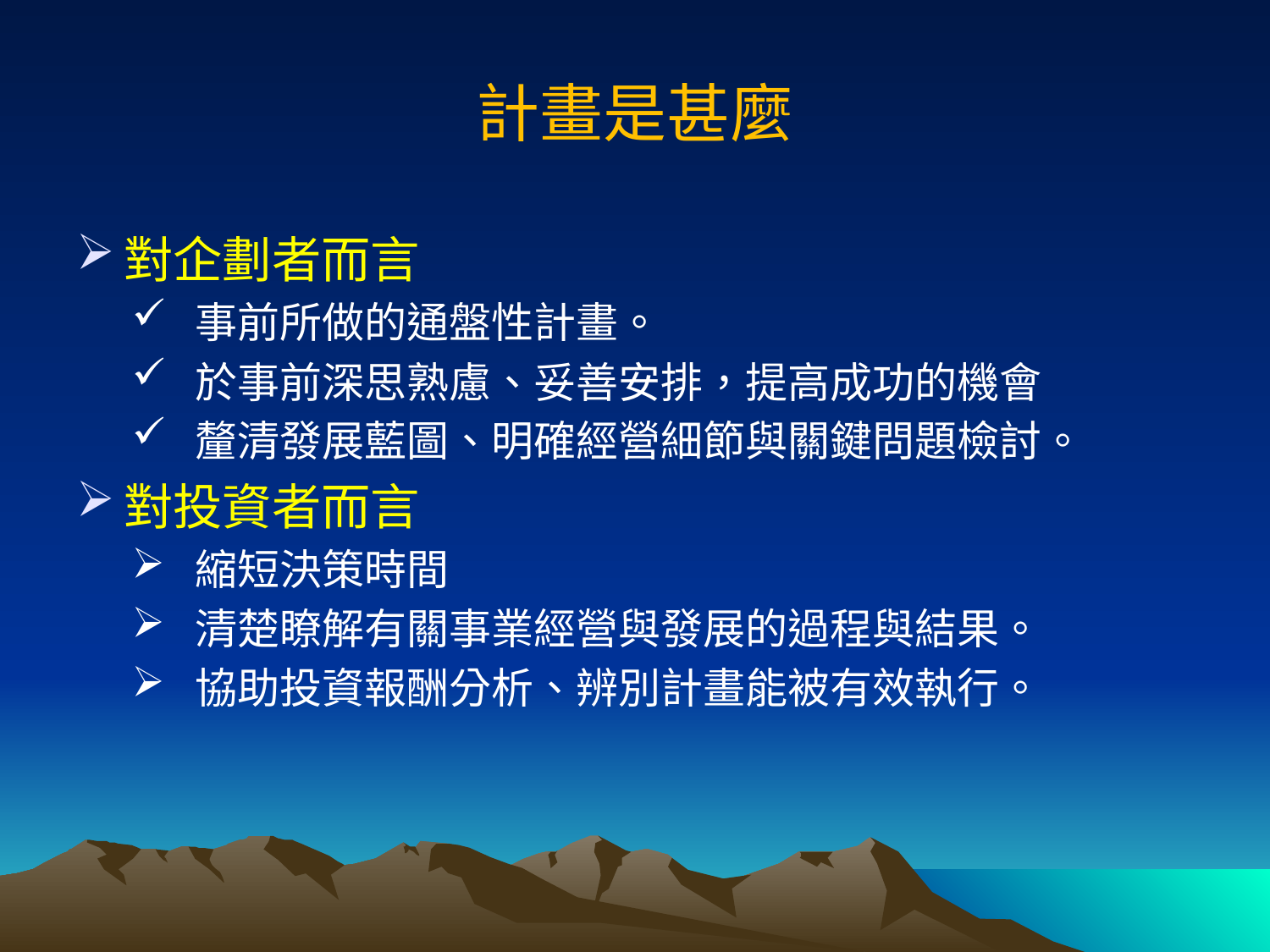

# 計畫是甚麼
對企劃者而言
事前所做的通盤性計畫。
於事前深思熟慮、妥善安排，提高成功的機會
釐清發展藍圖、明確經營細節與關鍵問題檢討。
對投資者而言
縮短決策時間
清楚瞭解有關事業經營與發展的過程與結果。
協助投資報酬分析、辨別計畫能被有效執行。